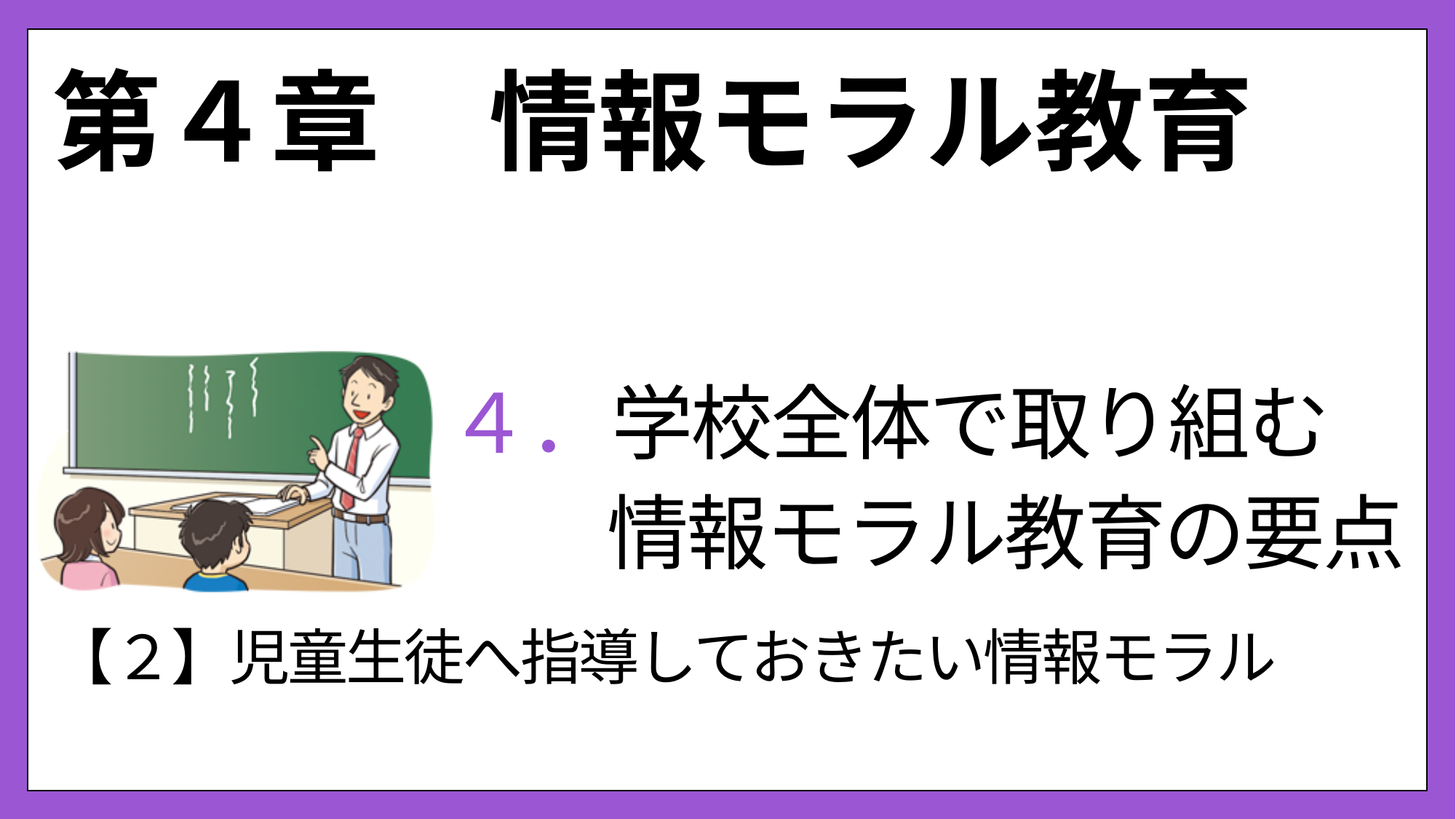

# 第４章　情報モラル教育
４．学校全体で取り組む
　　情報モラル教育の要点
【２】児童生徒へ指導しておきたい情報モラル